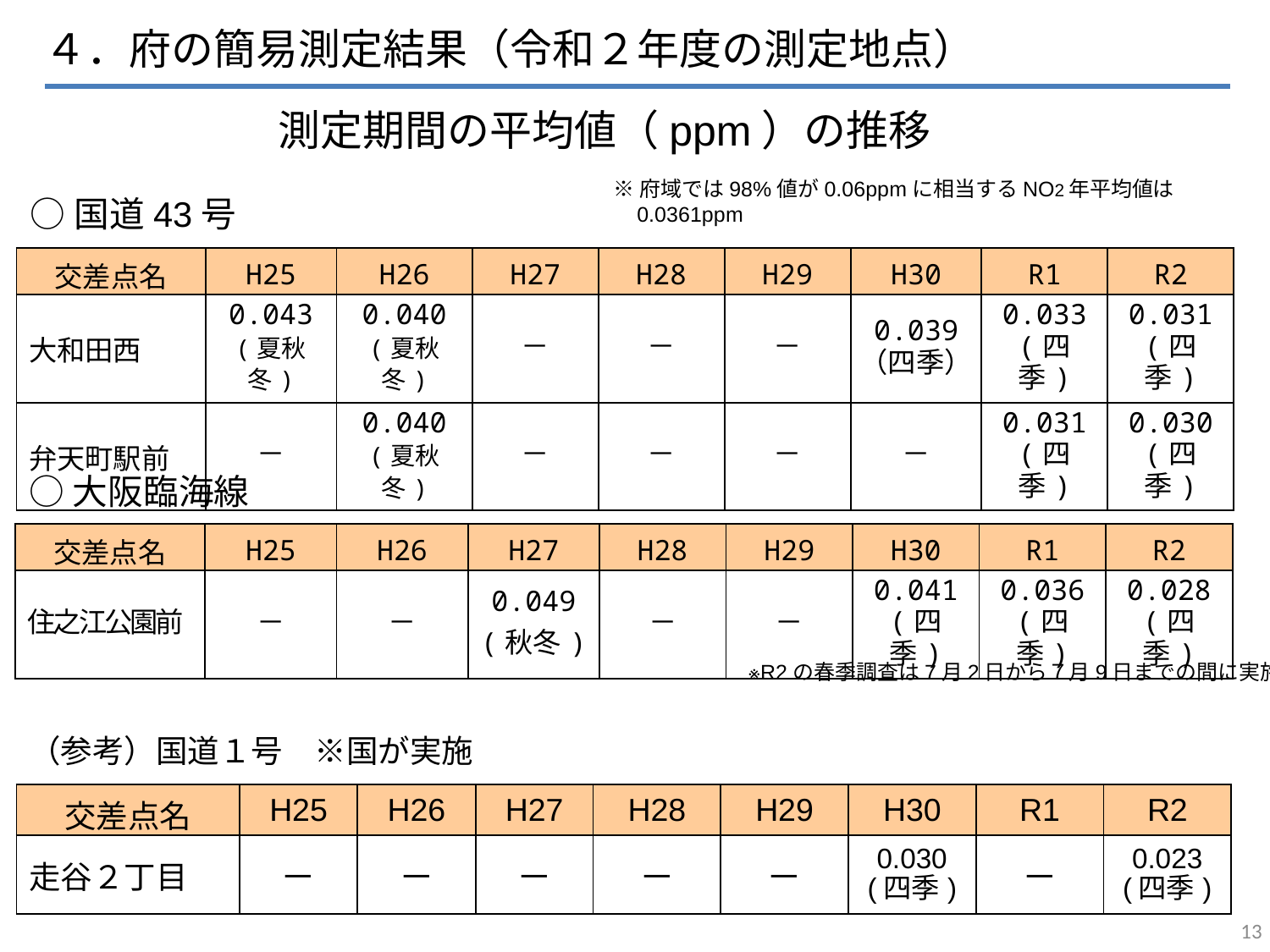

４．府の簡易測定結果（令和２年度の測定地点）
測定期間の平均値（ppm）の推移
※府域では98%値が0.06ppmに相当するNO2年平均値は0.0361ppm
○国道43号
| 交差点名 | H25 | H26 | H27 | H28 | H29 | H30 | R1 | R2 |
| --- | --- | --- | --- | --- | --- | --- | --- | --- |
| 大和田西 | 0.043 (夏秋冬) | 0.040 (夏秋冬) | － | － | － | 0.039 （四季） | 0.033 (四季) | 0.031 (四季) |
| 弁天町駅前 | － | 0.040 (夏秋冬) | － | － | － | － | 0.031 (四季) | 0.030 (四季) |
○大阪臨海線
| 交差点名 | H25 | H26 | H27 | H28 | H29 | H30 | R1 | R2 |
| --- | --- | --- | --- | --- | --- | --- | --- | --- |
| 住之江公園前 | － | － | 0.049 (秋冬) | － | － | 0.041 (四季) | 0.036 (四季) | 0.028 (四季) |
※R2の春季調査は7月2日から７月9日までの間に実施
（参考）国道１号　※国が実施
| 交差点名 | H25 | H26 | H27 | H28 | H29 | H30 | R1 | R2 |
| --- | --- | --- | --- | --- | --- | --- | --- | --- |
| 走谷２丁目 | － | － | － | － | － | 0.030 (四季) | － | 0.023 (四季) |
13